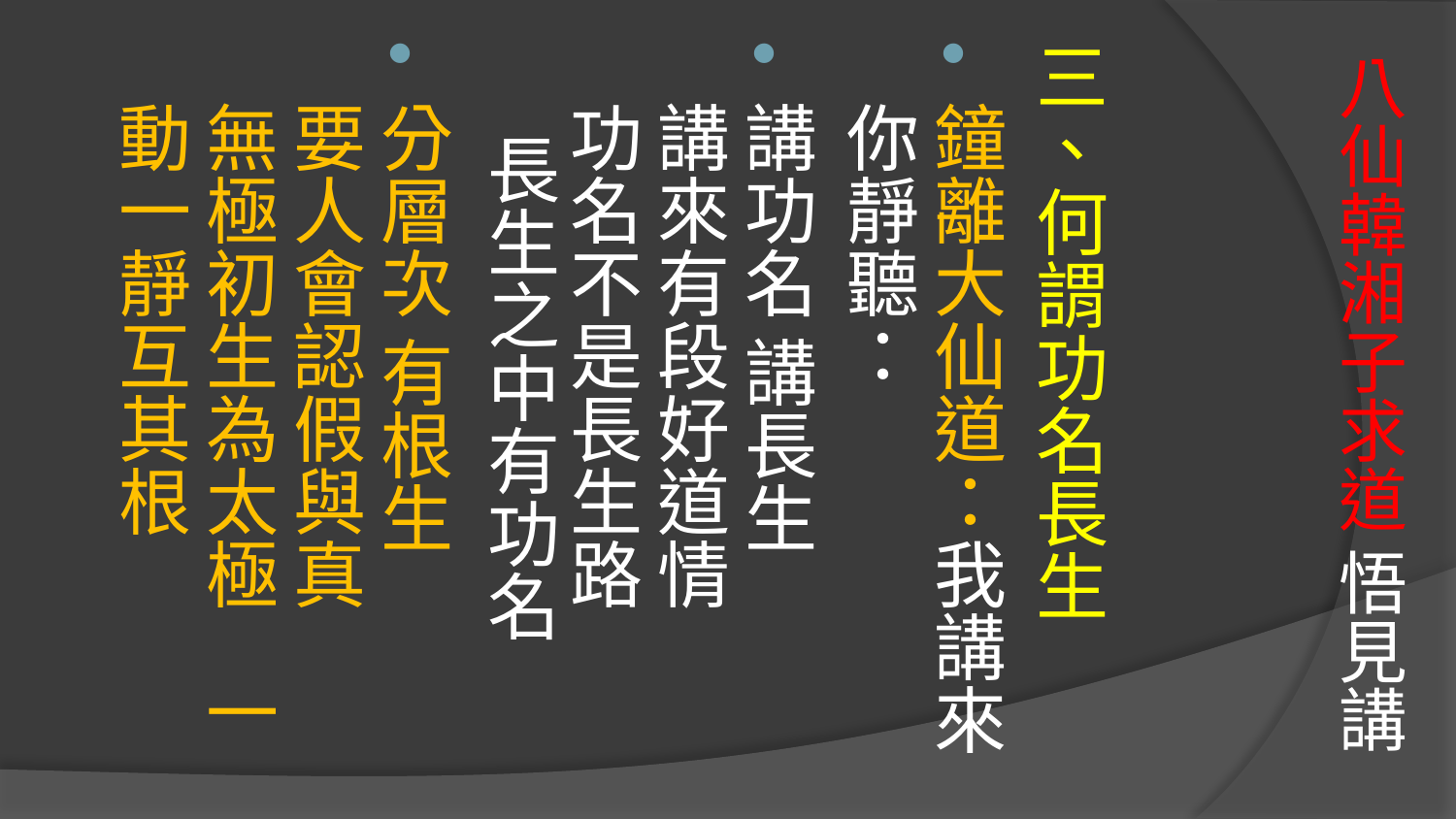

三、何謂功名長生
鐘離大仙道：我講來你靜聽：
講功名 講長生               講來有段好道情
功名不是長生路             長生之中有功名
分層次 有根生            要人會認假與真
無極初生為太極    一動一靜互其根

# 八仙韓湘子求道 悟見講